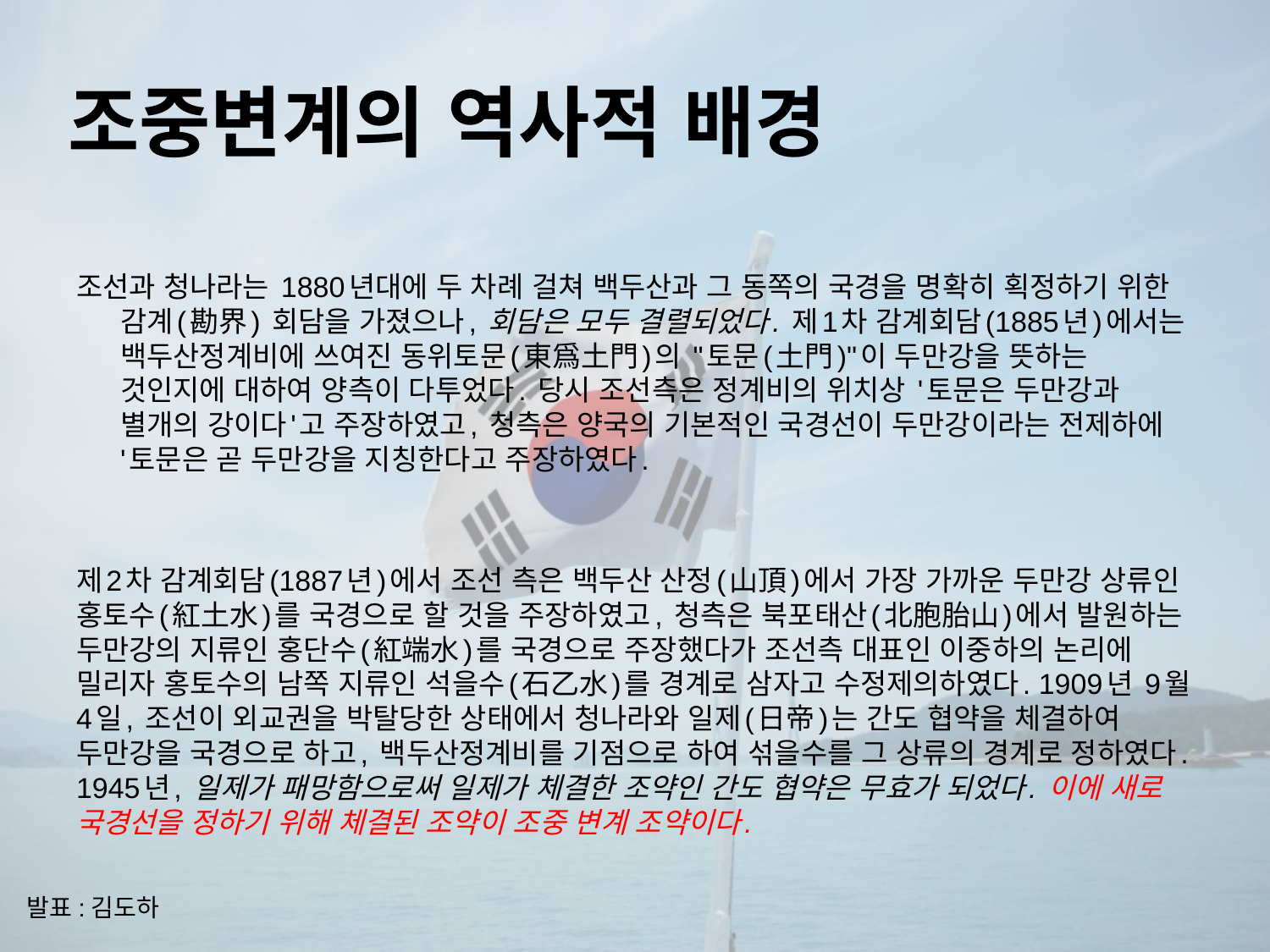

# 조중변계의 역사적 배경

조선과 청나라는 1880년대에 두 차례 걸쳐 백두산과 그 동쪽의 국경을 명확히 획정하기 위한 감계(勘界) 회담을 가졌으나, 회담은 모두 결렬되었다. 제1차 감계회담(1885년)에서는 백두산정계비에 쓰여진 동위토문(東爲土門)의 "토문(土門)"이 두만강을 뜻하는 것인지에 대하여 양측이 다투었다. 당시 조선측은 정계비의 위치상 '토문은 두만강과 별개의 강이다'고 주장하였고, 청측은 양국의 기본적인 국경선이 두만강이라는 전제하에 '토문은 곧 두만강을 지칭한다고 주장하였다.

제2차 감계회담(1887년)에서 조선 측은 백두산 산정(山頂)에서 가장 가까운 두만강 상류인 홍토수(紅土水)를 국경으로 할 것을 주장하였고, 청측은 북포태산(北胞胎山)에서 발원하는 두만강의 지류인 홍단수(紅端水)를 국경으로 주장했다가 조선측 대표인 이중하의 논리에 밀리자 홍토수의 남쪽 지류인 석을수(石乙水)를 경계로 삼자고 수정제의하였다. 1909년 9월 4일, 조선이 외교권을 박탈당한 상태에서 청나라와 일제(日帝)는 간도 협약을 체결하여 두만강을 국경으로 하고, 백두산정계비를 기점으로 하여 섞을수를 그 상류의 경계로 정하였다. 1945년, 일제가 패망함으로써 일제가 체결한 조약인 간도 협약은 무효가 되었다. 이에 새로 국경선을 정하기 위해 체결된 조약이 조중 변계 조약이다.

발표:김도하